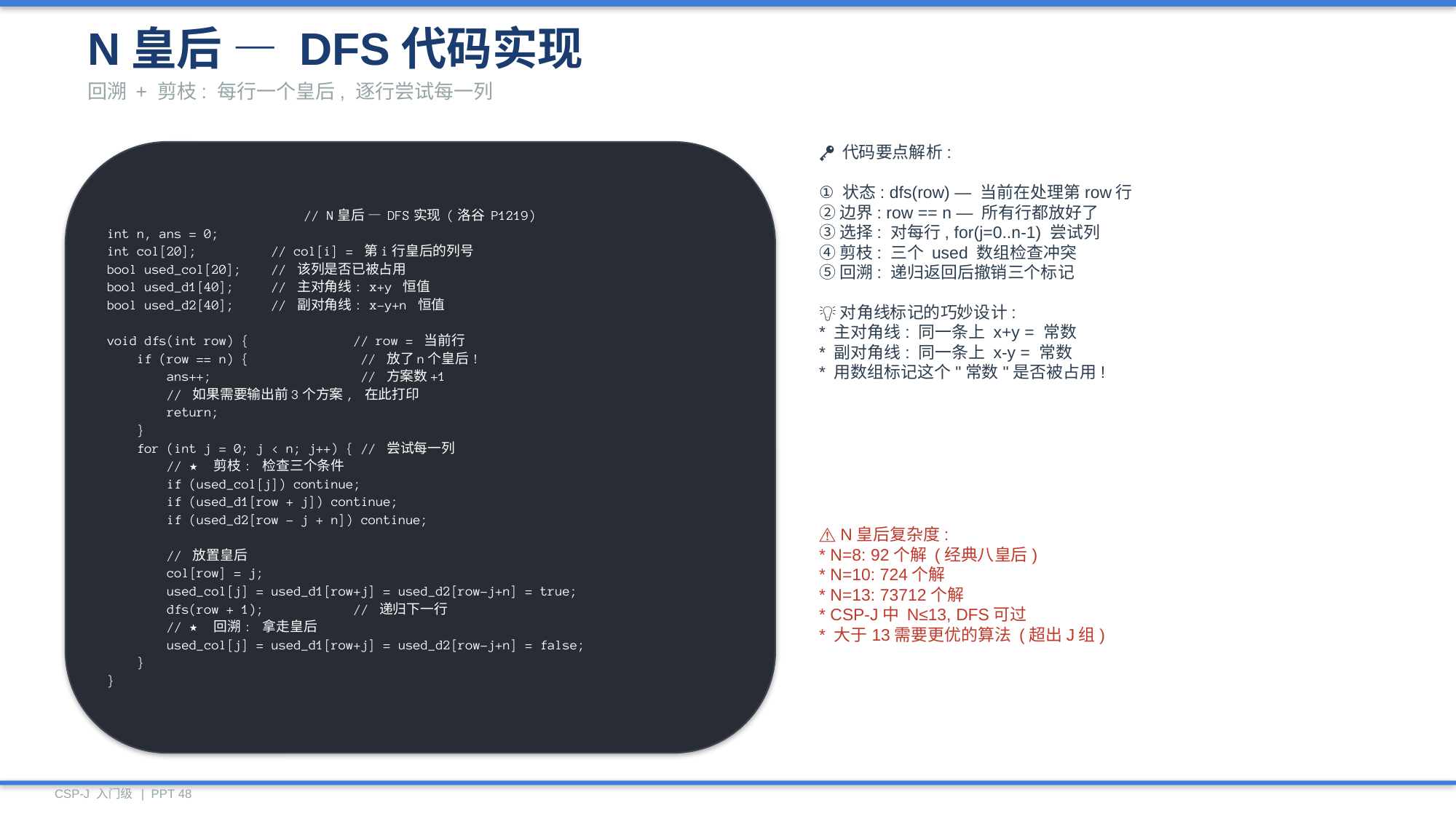

N皇后 — DFS代码实现
回溯 + 剪枝: 每行一个皇后, 逐行尝试每一列
// N皇后 — DFS实现 (洛谷 P1219)
int n, ans = 0;
int col[20];          // col[i] = 第i行皇后的列号
bool used_col[20];    // 该列是否已被占用
bool used_d1[40];     // 主对角线: x+y 恒值
bool used_d2[40];     // 副对角线: x-y+n 恒值

void dfs(int row) {              // row = 当前行
    if (row == n) {               // 放了n个皇后!
        ans++;                    // 方案数+1
        // 如果需要输出前3个方案, 在此打印
        return;
    }
    for (int j = 0; j < n; j++) { // 尝试每一列
        // ★ 剪枝: 检查三个条件
        if (used_col[j]) continue;
        if (used_d1[row + j]) continue;
        if (used_d2[row - j + n]) continue;

        // 放置皇后
        col[row] = j;
        used_col[j] = used_d1[row+j] = used_d2[row-j+n] = true;
        dfs(row + 1);            // 递归下一行
        // ★ 回溯: 拿走皇后
        used_col[j] = used_d1[row+j] = used_d2[row-j+n] = false;
    }
}
🔑 代码要点解析:
① 状态: dfs(row) — 当前在处理第row行
② 边界: row == n — 所有行都放好了
③ 选择: 对每行, for(j=0..n-1) 尝试列
④ 剪枝: 三个 used 数组检查冲突
⑤ 回溯: 递归返回后撤销三个标记
💡 对角线标记的巧妙设计:
* 主对角线: 同一条上 x+y = 常数
* 副对角线: 同一条上 x-y = 常数
* 用数组标记这个"常数"是否被占用!
⚠️ N皇后复杂度:
* N=8: 92个解 (经典八皇后)
* N=10: 724个解
* N=13: 73712个解
* CSP-J中 N≤13, DFS可过
* 大于13需要更优的算法 (超出J组)

CSP-J 入门级  |  PPT 48